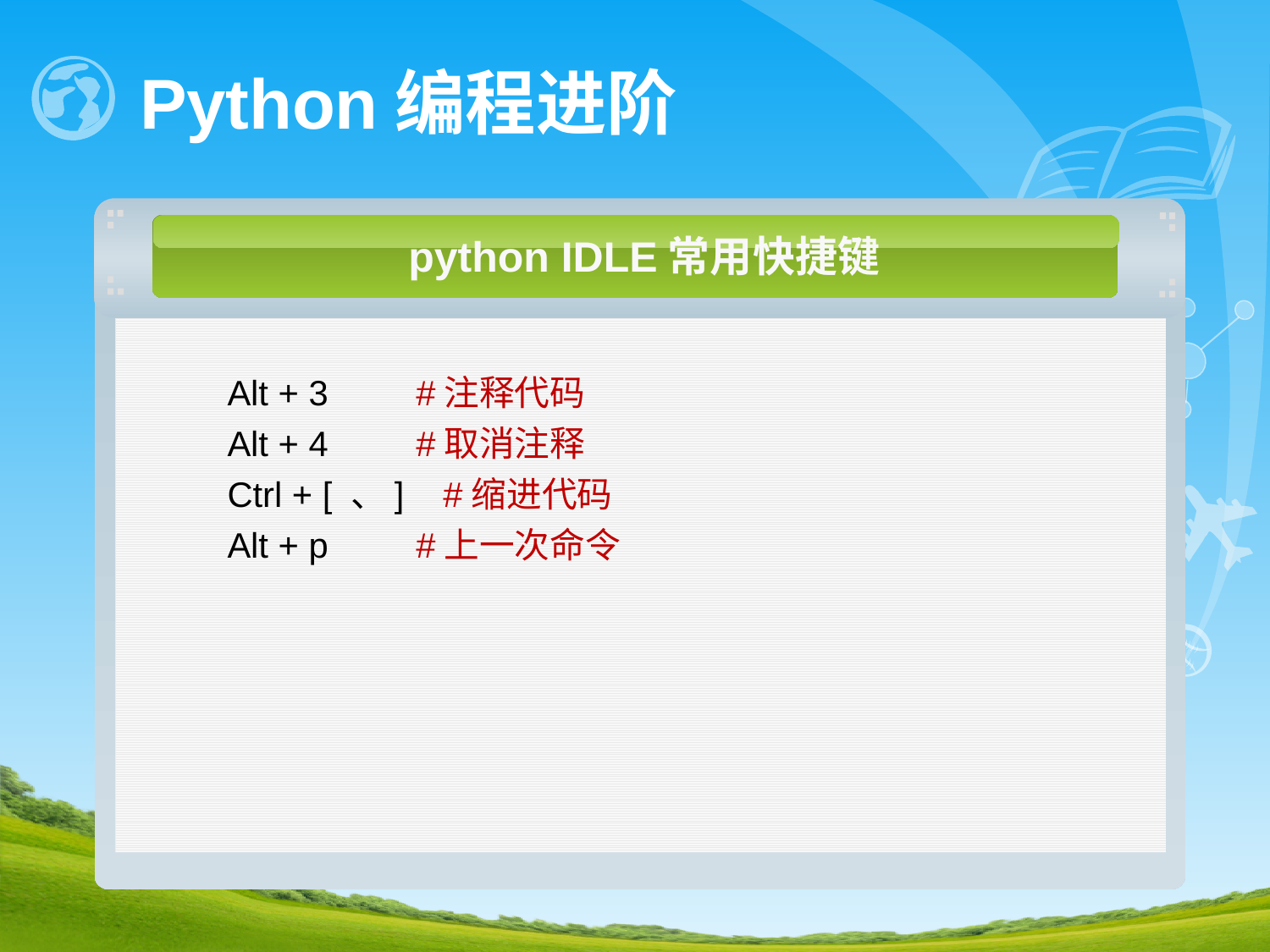

# Python编程进阶

python IDLE常用快捷键

Alt + 3         #注释代码
Alt + 4         #取消注释
Ctrl + [ 、]    #缩进代码
Alt + p         #上一次命令